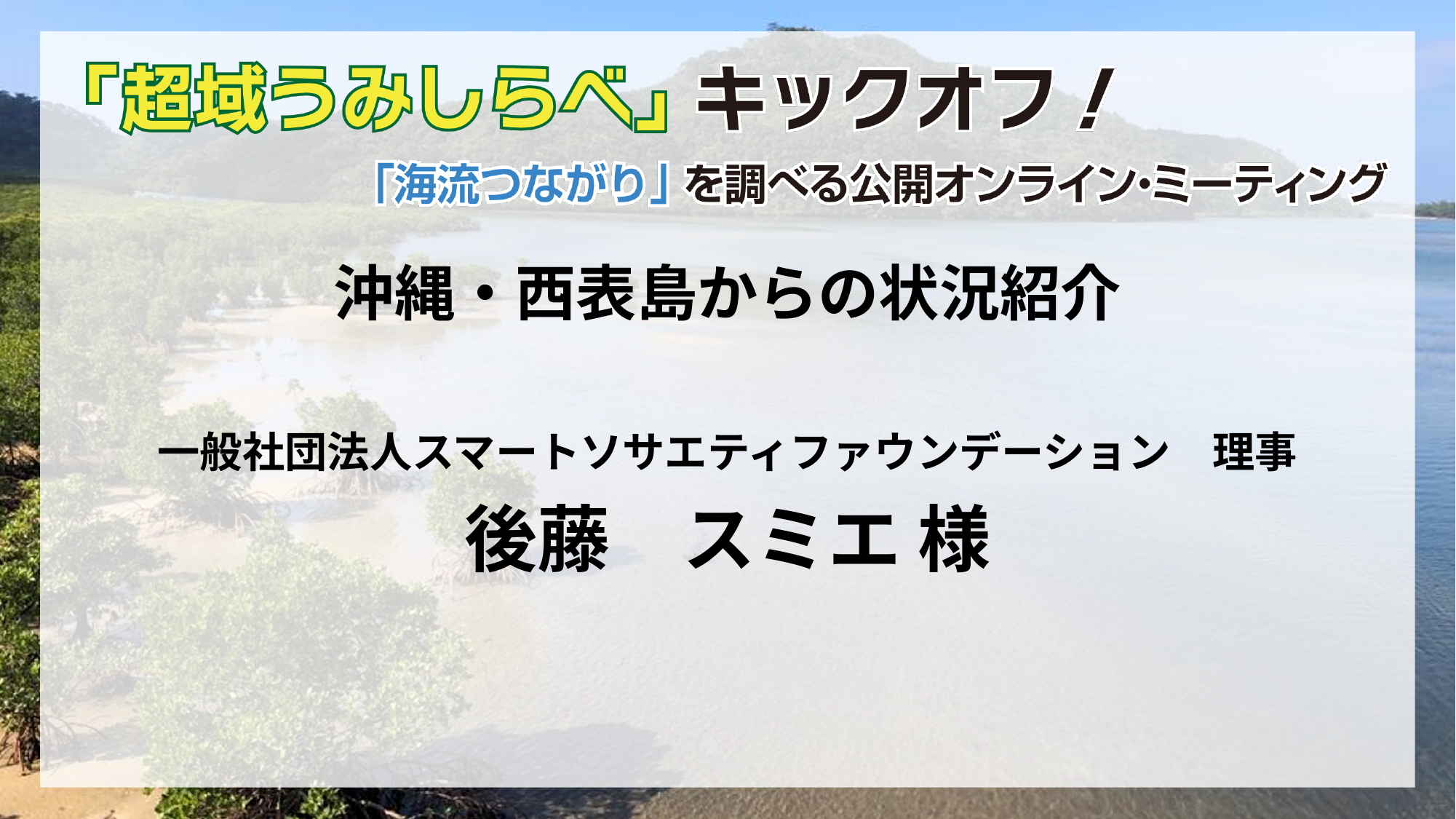

沖縄・西表島からの状況紹介

一般社団法人スマートソサエティファウンデーション　理事
後藤　スミエ 様